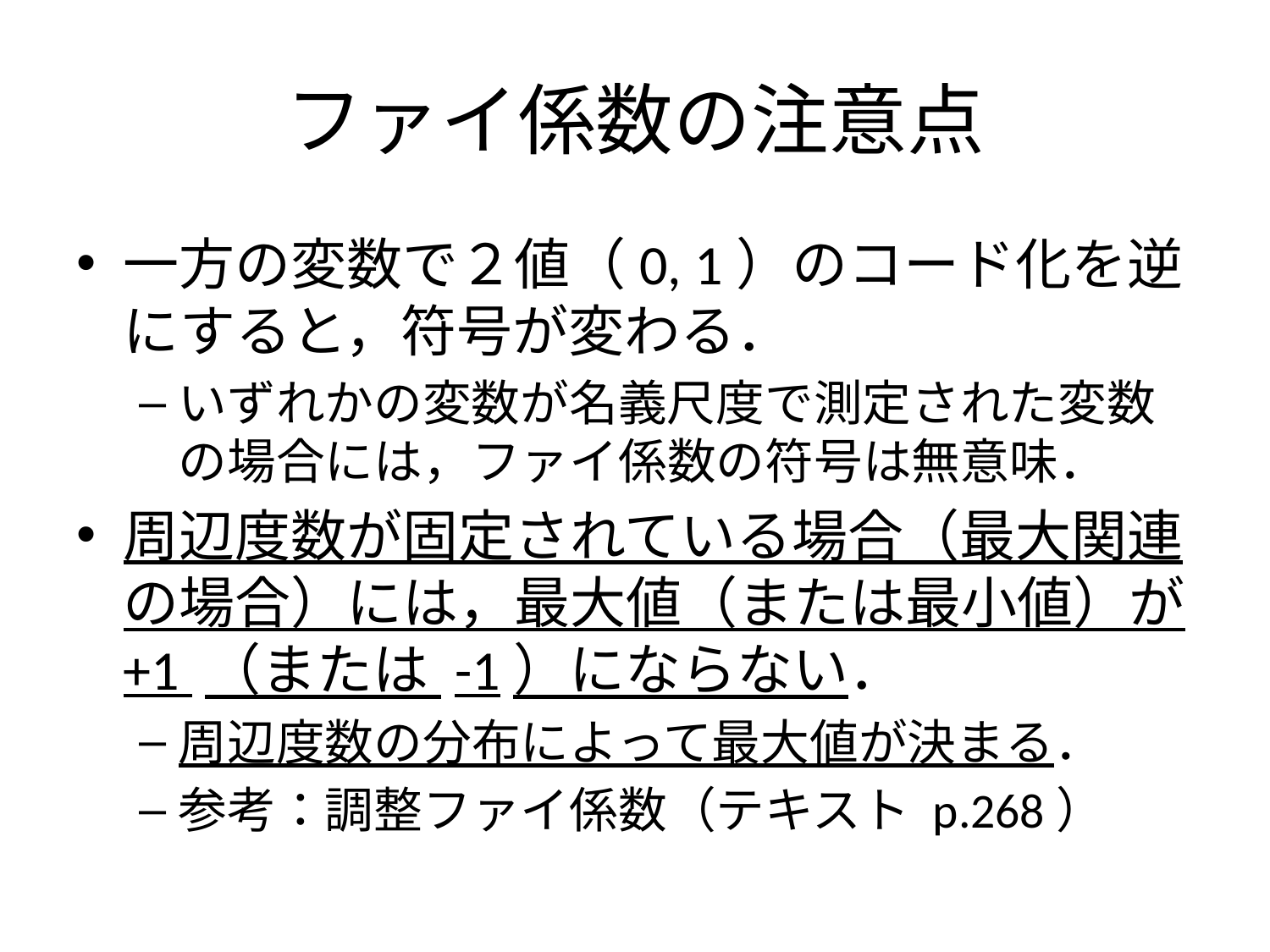

# ファイ係数の注意点
一方の変数で２値（0, 1）のコード化を逆にすると，符号が変わる．
いずれかの変数が名義尺度で測定された変数の場合には，ファイ係数の符号は無意味．
周辺度数が固定されている場合（最大関連の場合）には，最大値（または最小値）が +1 （または -1）にならない．
周辺度数の分布によって最大値が決まる．
参考：調整ファイ係数（テキスト p.268）